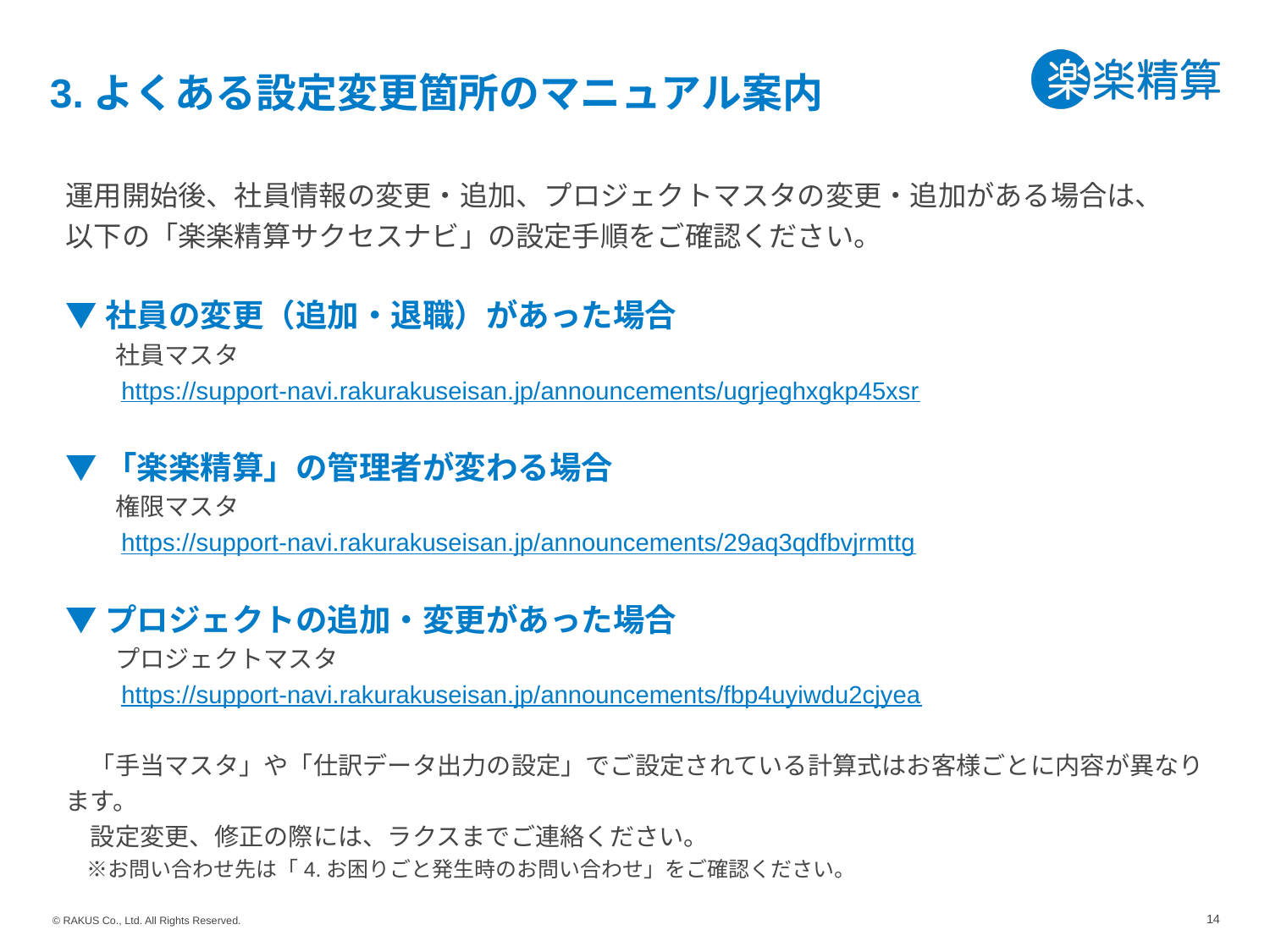

# 3.よくある設定変更箇所のマニュアル案内
運用開始後、社員情報の変更・追加、プロジェクトマスタの変更・追加がある場合は、
以下の「楽楽精算サクセスナビ」の設定手順をご確認ください。

▼社員の変更（追加・退職）があった場合
　　社員マスタ
　　https://support-navi.rakurakuseisan.jp/announcements/ugrjeghxgkp45xsr

▼「楽楽精算」の管理者が変わる場合
　　権限マスタ
　　https://support-navi.rakurakuseisan.jp/announcements/29aq3qdfbvjrmttg

▼プロジェクトの追加・変更があった場合
　　プロジェクトマスタ
　　https://support-navi.rakurakuseisan.jp/announcements/fbp4uyiwdu2cjyea

　「手当マスタ」や「仕訳データ出力の設定」でご設定されている計算式はお客様ごとに内容が異なります。
　設定変更、修正の際には、ラクスまでご連絡ください。
　※お問い合わせ先は「4.お困りごと発生時のお問い合わせ」をご確認ください。
14